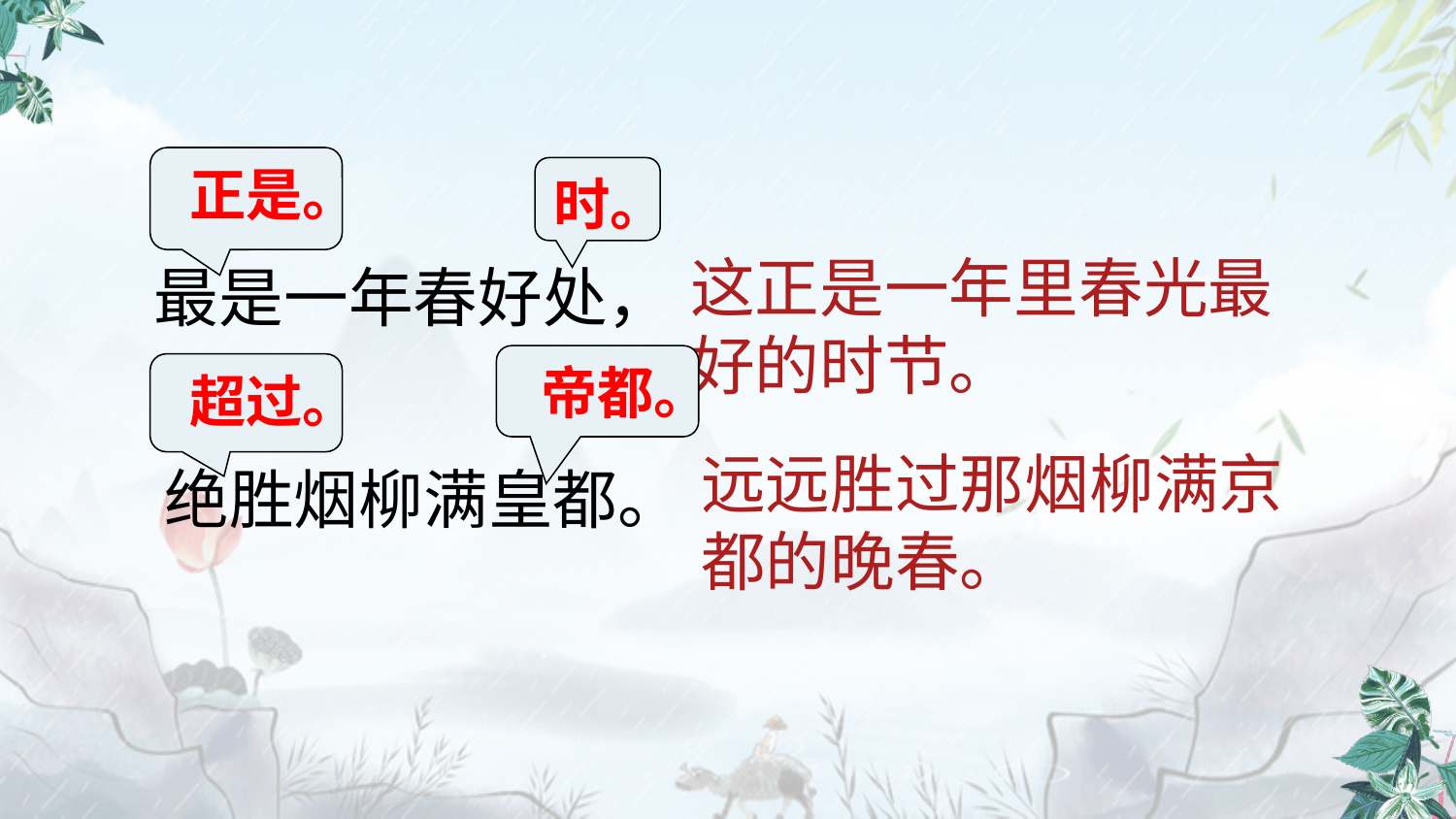

正是。
时。
这正是一年里春光最好的时节。
最是一年春好处，
帝都。
超过。
远远胜过那烟柳满京都的晚春。
绝胜烟柳满皇都。